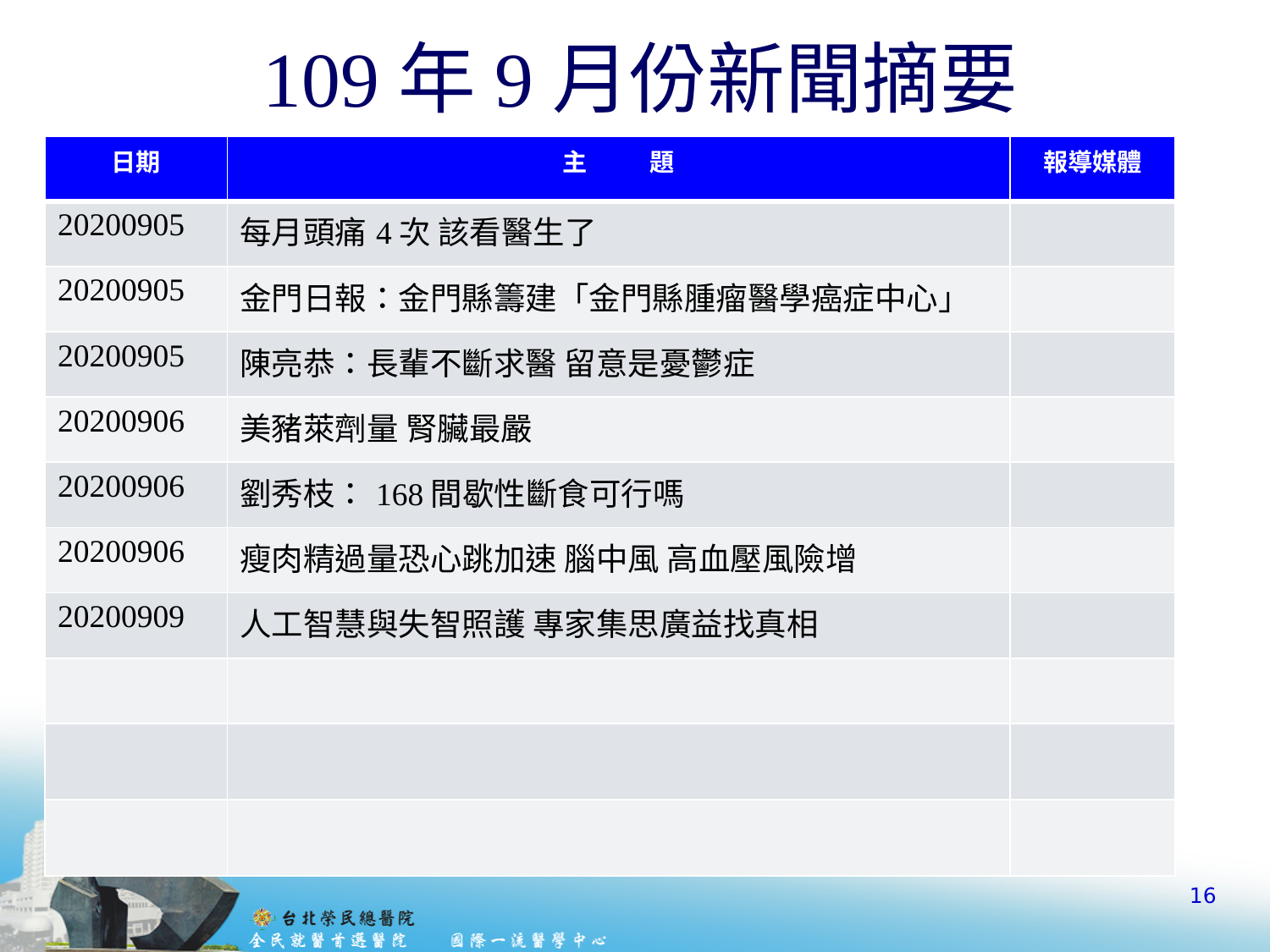

# 109年9月份新聞摘要
| 日期 | 主 題 | 報導媒體 |
| --- | --- | --- |
| 20200905 | 每月頭痛4次 該看醫生了 |  |
| 20200905 | 金門日報：金門縣籌建「金門縣腫瘤醫學癌症中心」 |  |
| 20200905 | 陳亮恭：長輩不斷求醫 留意是憂鬱症 |  |
| 20200906 | 美豬萊劑量 腎臟最嚴 |  |
| 20200906 | 劉秀枝：168間歇性斷食可行嗎 |  |
| 20200906 | 瘦肉精過量恐心跳加速 腦中風 高血壓風險增 |  |
| 20200909 | 人工智慧與失智照護 專家集思廣益找真相 |  |
|  |  |  |
|  |  |  |
|  |  |  |
16